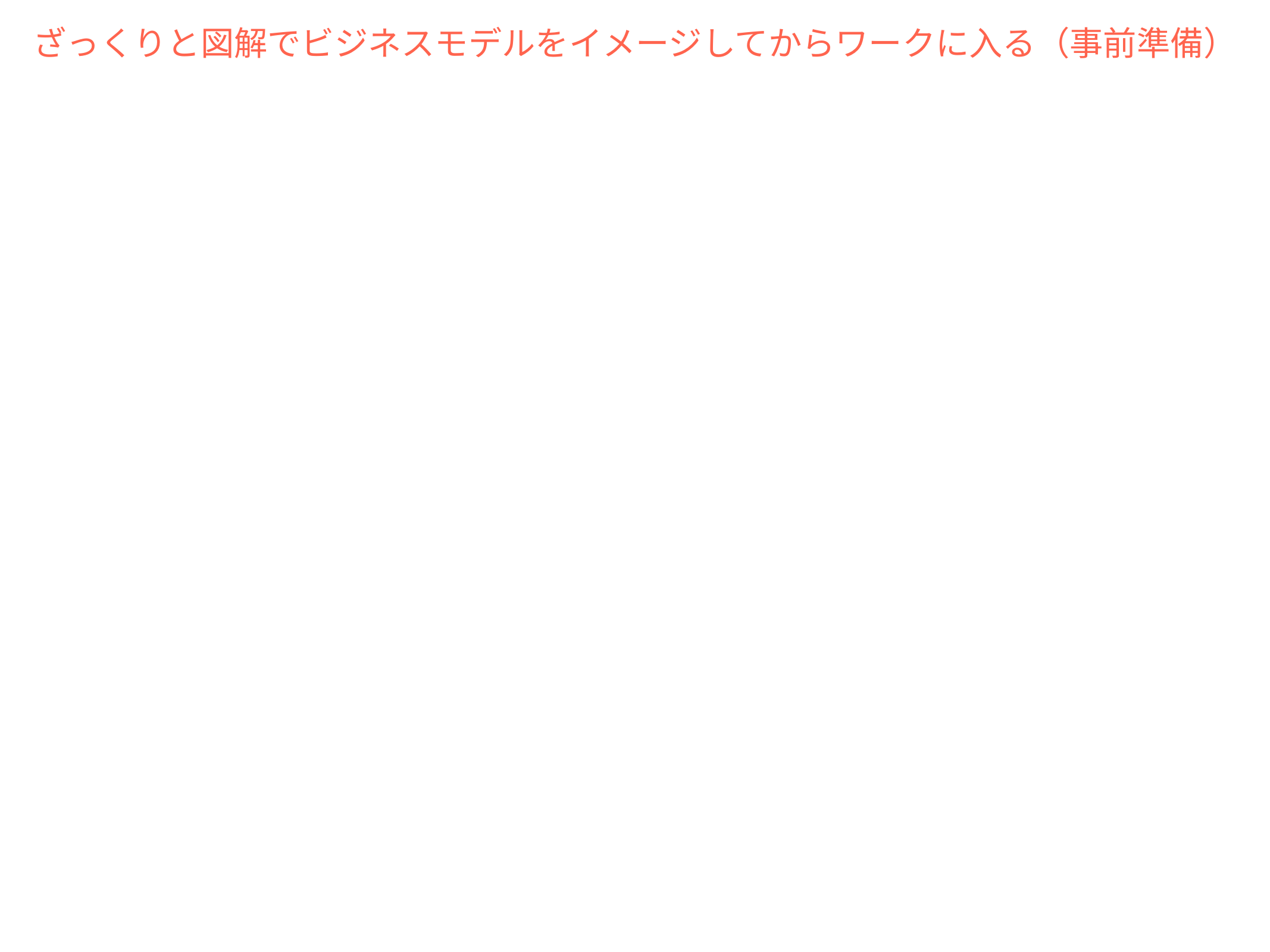

ざっくりと図解でビジネスモデルをイメージしてからワークに入る（事前準備）